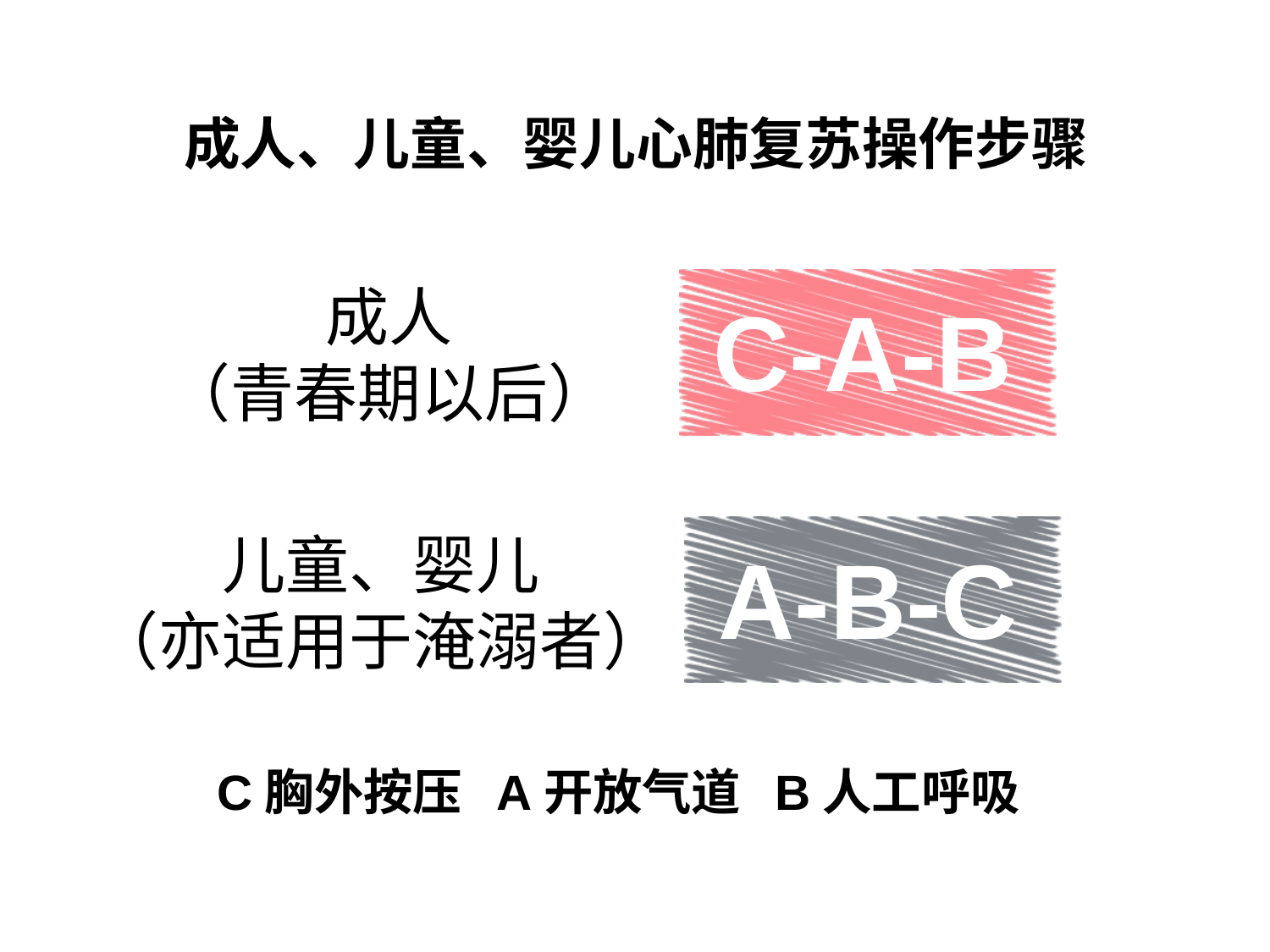

成人、儿童、婴儿心肺复苏操作步骤

C-A-B
成人
（青春期以后）

A-B-C
儿童、婴儿
（亦适用于淹溺者）
C胸外按压  A开放气道  B人工呼吸